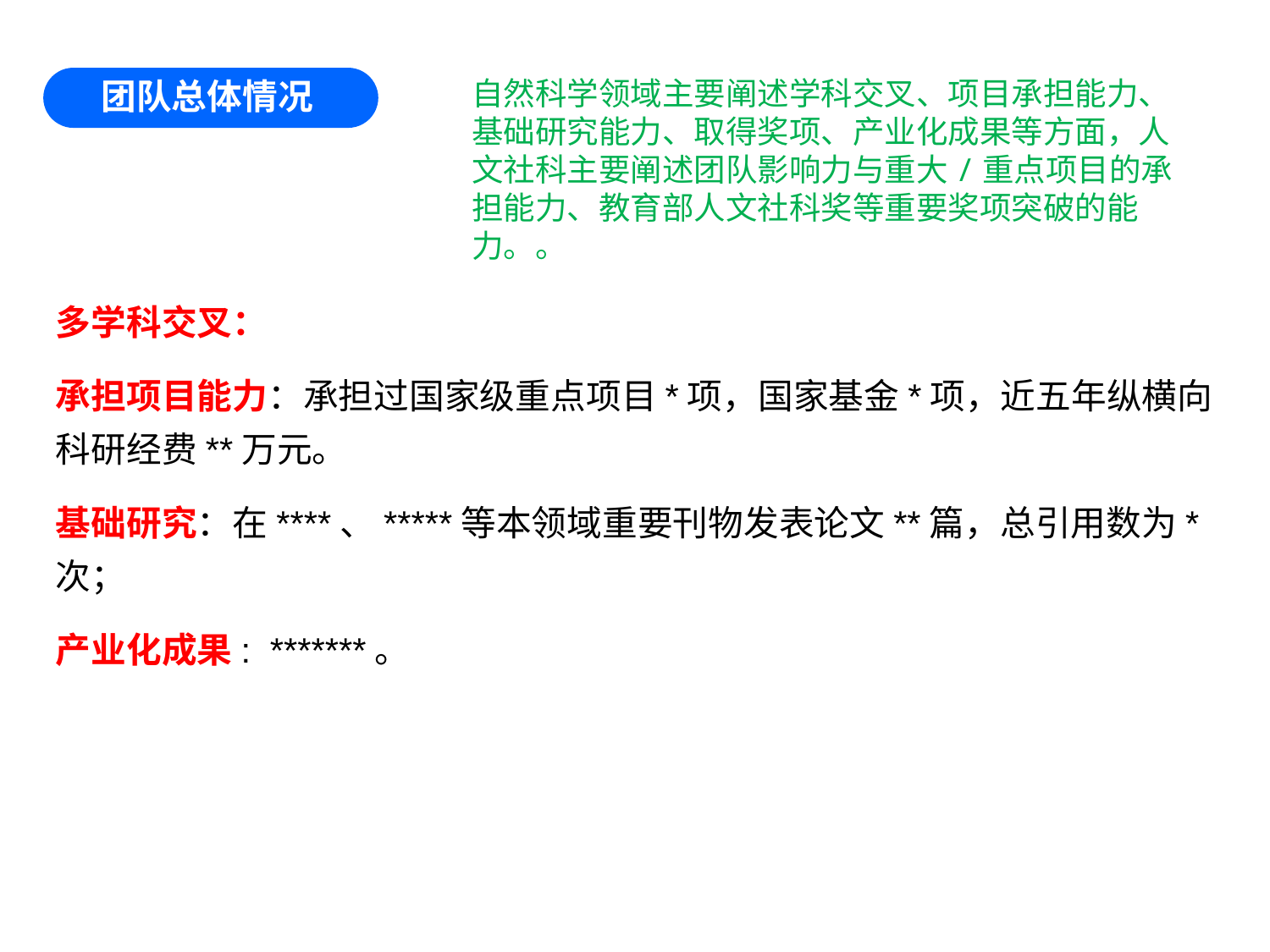

团队总体情况
自然科学领域主要阐述学科交叉、项目承担能力、基础研究能力、取得奖项、产业化成果等方面，人文社科主要阐述团队影响力与重大/重点项目的承担能力、教育部人文社科奖等重要奖项突破的能力。。
多学科交叉：
承担项目能力：承担过国家级重点项目*项，国家基金*项，近五年纵横向科研经费**万元。
基础研究：在****、*****等本领域重要刊物发表论文**篇，总引用数为*次；
产业化成果:  *******。